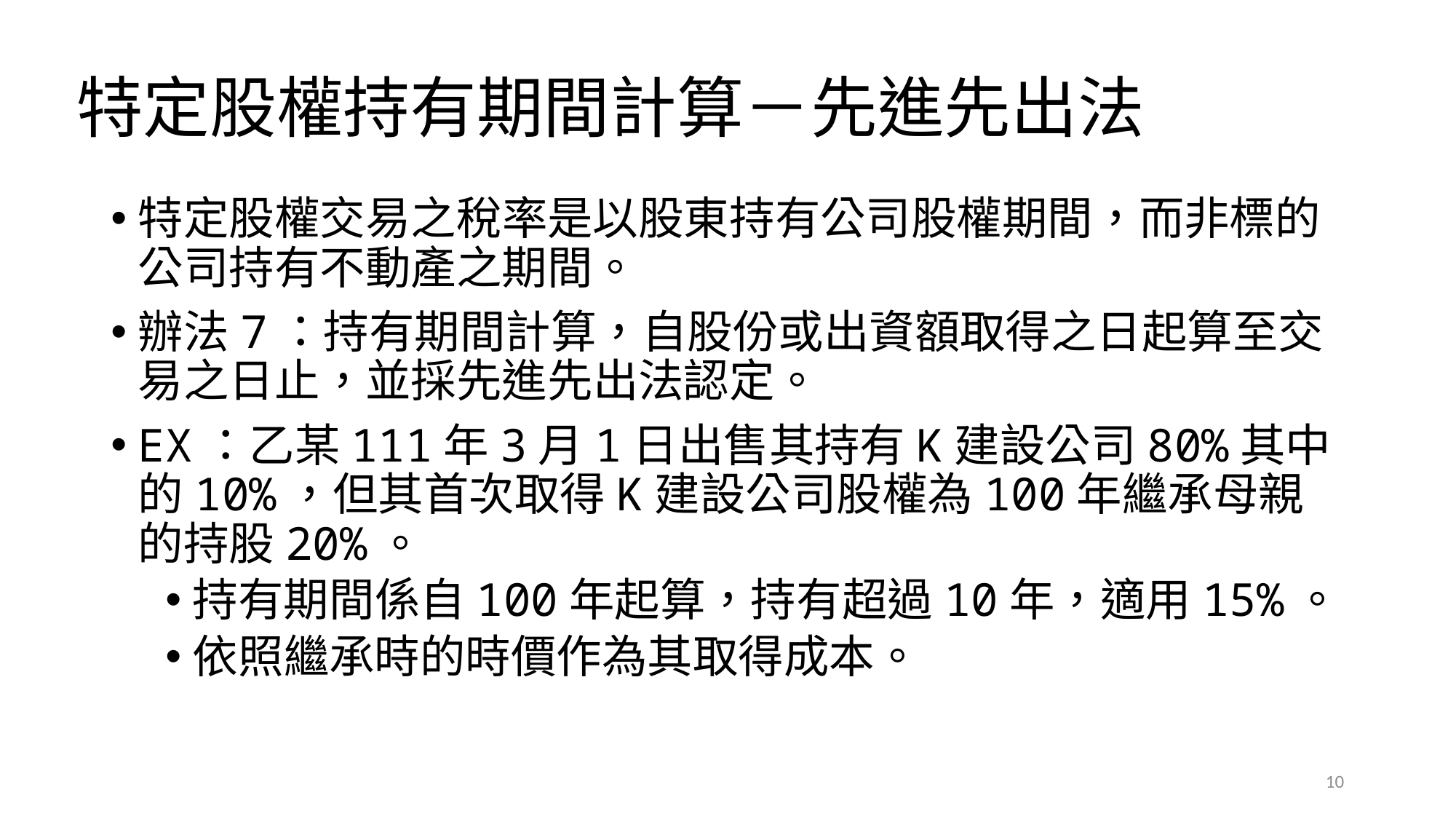

# 特定股權持有期間計算－先進先出法
特定股權交易之稅率是以股東持有公司股權期間，而非標的公司持有不動產之期間。
辦法7：持有期間計算，自股份或出資額取得之日起算至交易之日止，並採先進先出法認定。
EX：乙某111年3月1日出售其持有K建設公司80%其中的10%，但其首次取得K建設公司股權為100年繼承母親的持股20%。
持有期間係自100年起算，持有超過10年，適用15%。
依照繼承時的時價作為其取得成本。
10